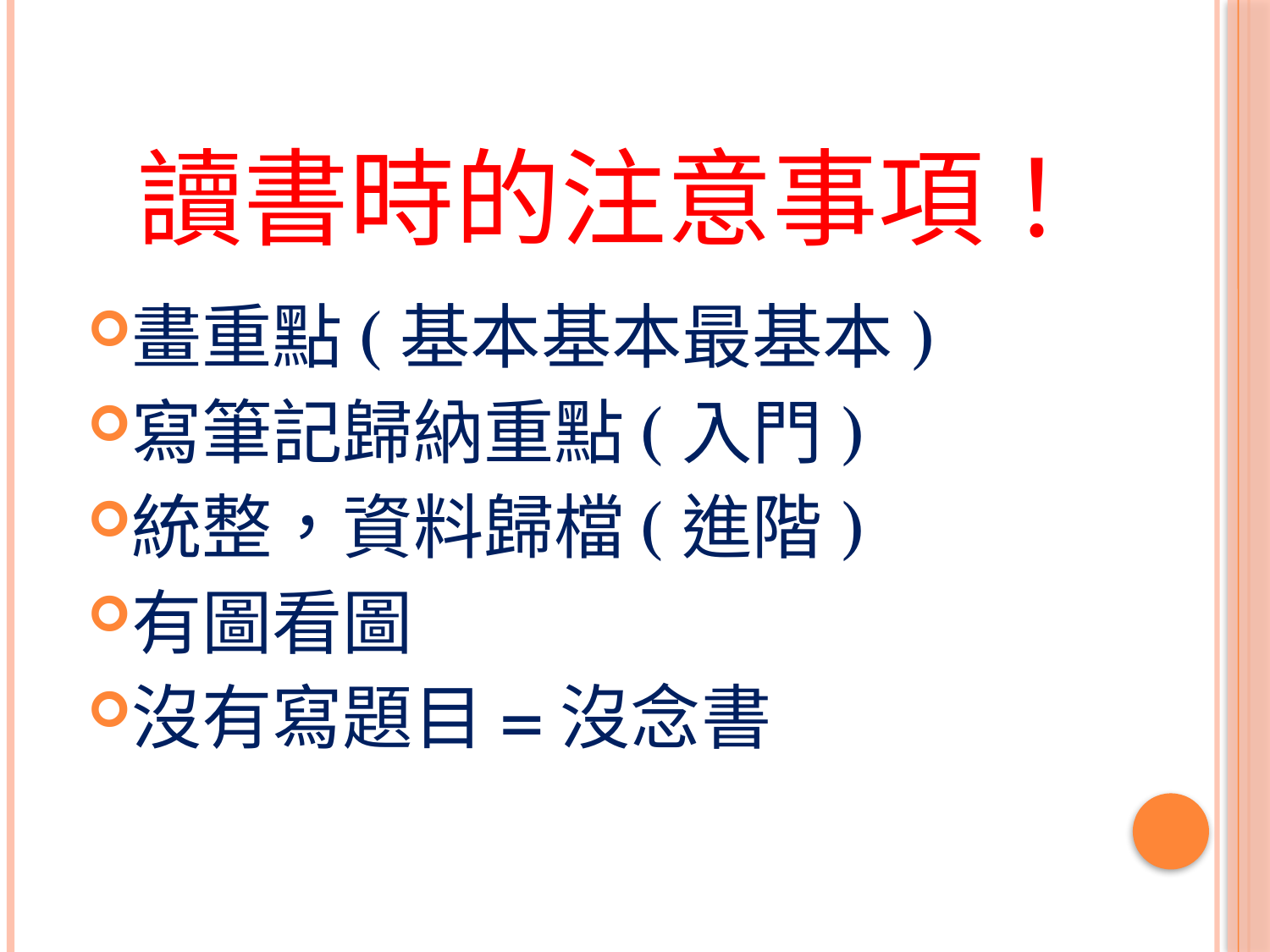

# 讀書時的注意事項！
畫重點(基本基本最基本)
寫筆記歸納重點(入門)
統整，資料歸檔(進階)
有圖看圖
沒有寫題目=沒念書